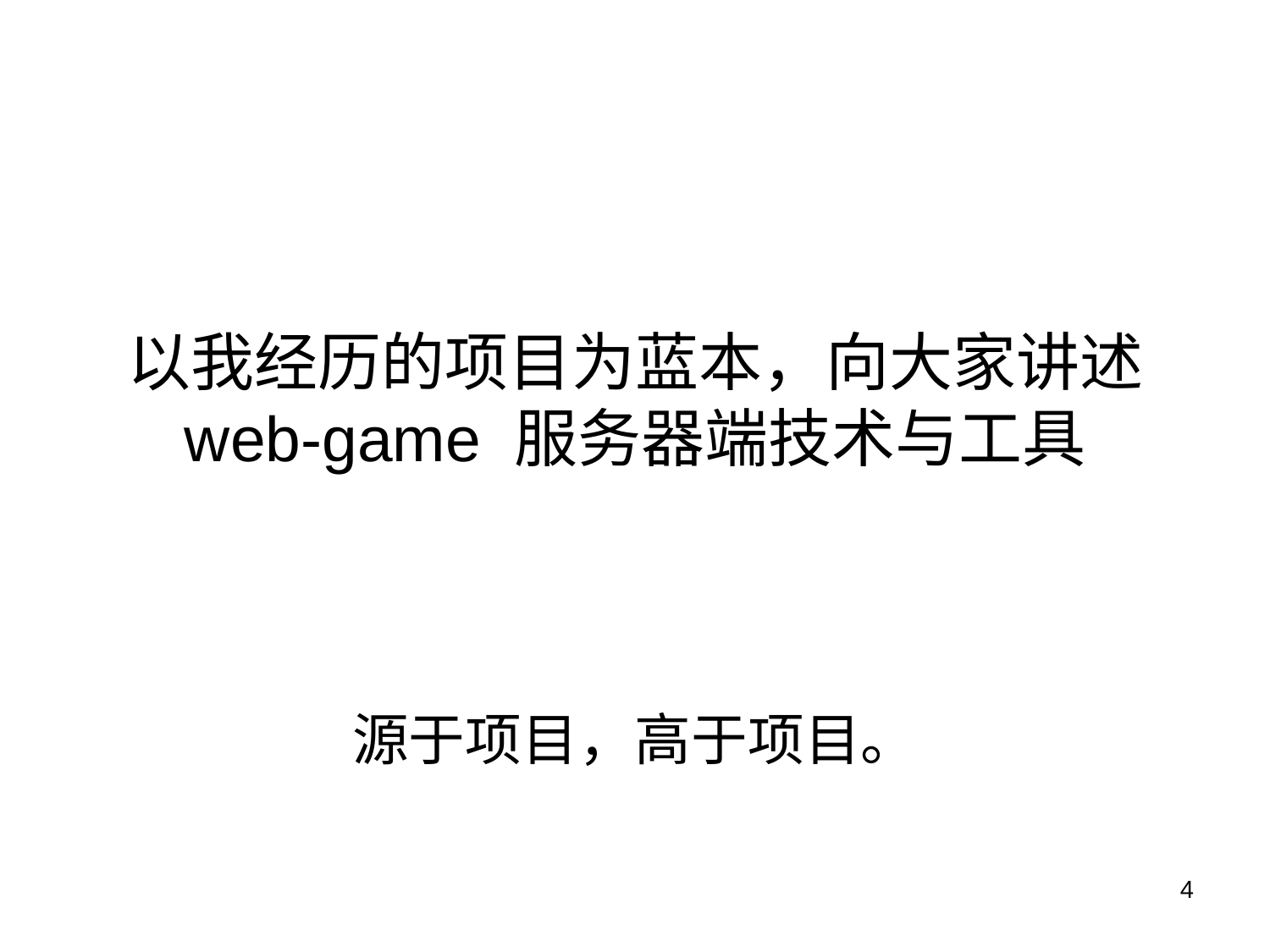

# 以我经历的项目为蓝本，向大家讲述 web-game 服务器端技术与工具

源于项目，高于项目。
4